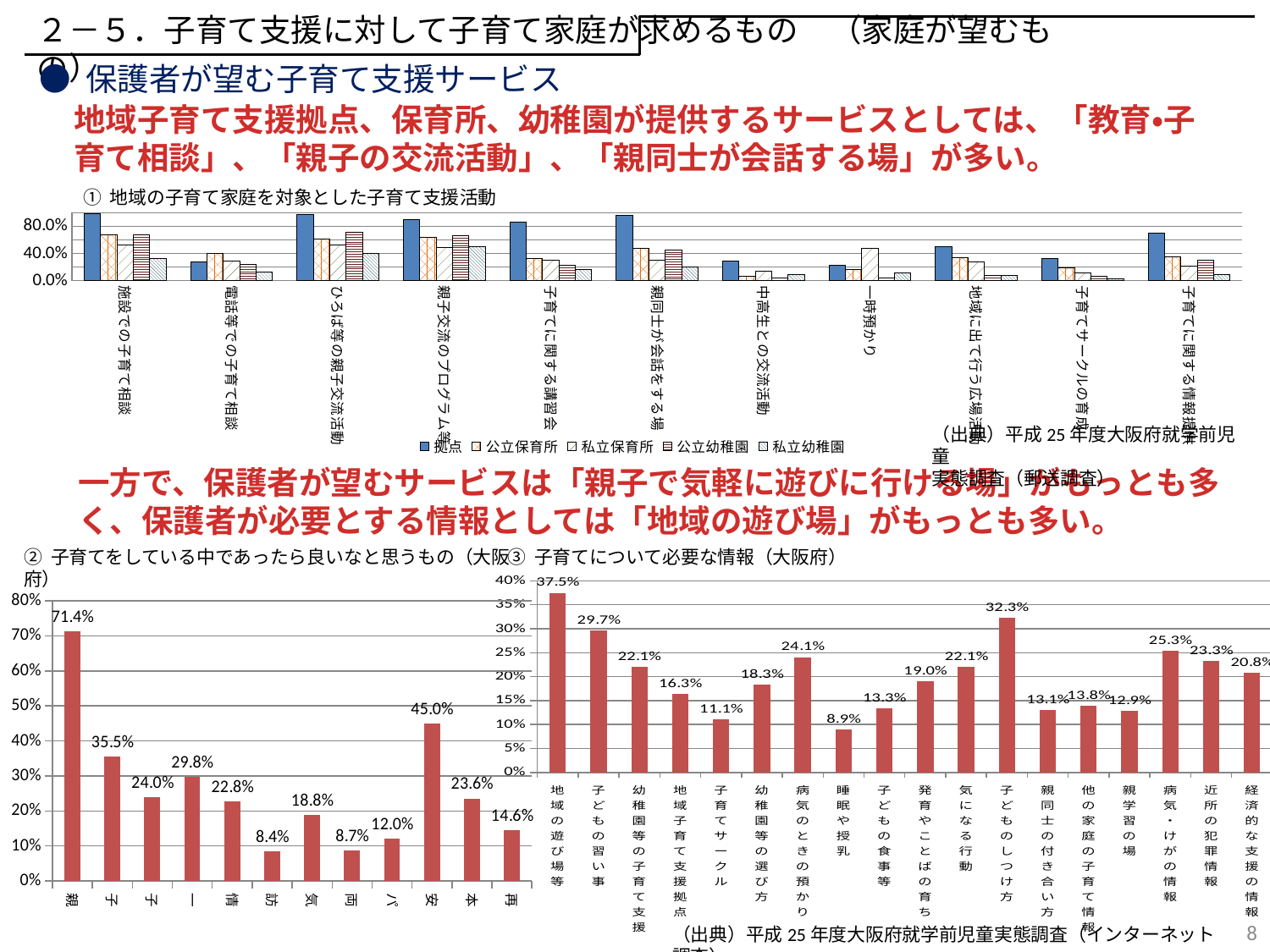

２－５．子育て支援に対して子育て家庭が求めるもの　（家庭が望むもの）
● 保護者が望む子育て支援サービス
地域子育て支援拠点、保育所、幼稚園が提供するサービスとしては、「教育・子育て相談」、「親子の交流活動」、「親同士が会話する場」が多い。
① 地域の子育て家庭を対象とした子育て支援活動

### Chart

| Category | 拠点 | 公立保育所 | 私立保育所 | 公立幼稚園 | 私立幼稚園 |
|---|---|---|---|---|---|
| 施設での子育て相談 | 0.989 | 0.673 | 0.526 | 0.67 | 0.322 |
| 電話等での子育て相談 | 0.275 | 0.394 | 0.292 | 0.242 | 0.13 |
| ひろば等の親子交流活動 | 0.978 | 0.61 | 0.524 | 0.714 | 0.406 |
| 親子交流のプログラム等 | 0.901 | 0.634 | 0.492 | 0.665 | 0.498 |
| 子育てに関する講習会 | 0.857 | 0.323 | 0.296 | 0.22 | 0.167 |
| 親同士が会話をする場 | 0.967 | 0.48 | 0.306 | 0.456 | 0.205 |
| 中高生との交流活動 | 0.286 | 0.063 | 0.139 | 0.038 | 0.092 |
| 一時預かり | 0.231 | 0.161 | 0.47 | 0.044 | 0.113 |
| 地域に出て行う広場活動 | 0.505 | 0.335 | 0.278 | 0.071 | 0.079 |
| 子育てサークルの育成 | 0.33 | 0.193 | 0.113 | 0.066 | 0.029 |
| 子育てに関する情報提供 | 0.703 | 0.35 | 0.218 | 0.297 | 0.088 |
（出典）平成25年度大阪府就学前児童
実態調査（郵送調査）
一方で、保護者が望むサービスは「親子で気軽に遊びに行ける場」がもっとも多く、保護者が必要とする情報としては「地域の遊び場」がもっとも多い。
② 子育てをしている中であったら良いなと思うもの（大阪府）
③ 子育てについて必要な情報（大阪府）

### Chart

| Category | 大阪府 |
|---|---|
| 地域の遊び場等 | 0.375 |
| 子どもの習い事 | 0.2966666666666667 |
| 幼稚園等の子育て支援 | 0.22083333333333333 |
| 地域子育て支援拠点 | 0.16333333333333333 |
| 子育てサークル | 0.11083333333333334 |
| 幼稚園等の選び方 | 0.1825 |
| 病気のときの預かり | 0.24083333333333334 |
| 睡眠や授乳 | 0.08916666666666667 |
| 子どもの食事等 | 0.13333333333333333 |
| 発育やことばの育ち | 0.19 |
| 気になる行動 | 0.22083333333333333 |
| 子どものしつけ方 | 0.3225 |
| 親同士の付き合い方 | 0.13083333333333333 |
| 他の家庭の子育て情報 | 0.13833333333333334 |
| 親学習の場 | 0.12916666666666668 |
| 病気・けがの情報 | 0.25333333333333335 |
| 近所の犯罪情報 | 0.2325 |
| 経済的な支援の情報 | 0.2075 |
| 両立事例等の情報 | 0.09083333333333334 |

### Chart

| Category | 大阪府 |
|---|---|
| 親子で遊びにいける場 | 0.7141666666666666 |
| 子どもの友達がいる場 | 0.355 |
| 子どもの親と会える場 | 0.24 |
| 一時預かりの場 | 0.29833333333333334 |
| 情報収集できる場 | 0.2275 |
| 訪問ヘルパー | 0.08416666666666667 |
| 気軽に相談できる場 | 0.18833333333333332 |
| 両立支援講座等 | 0.08666666666666667 |
| パパへの啓発講座等 | 0.12 |
| 安全な外遊びの場 | 0.45 |
| 本の貸し出し等 | 0.23583333333333334 |
| 再就職支援の場 | 0.14583333333333334 |
8
（出典）平成25年度大阪府就学前児童実態調査（インターネット調査）